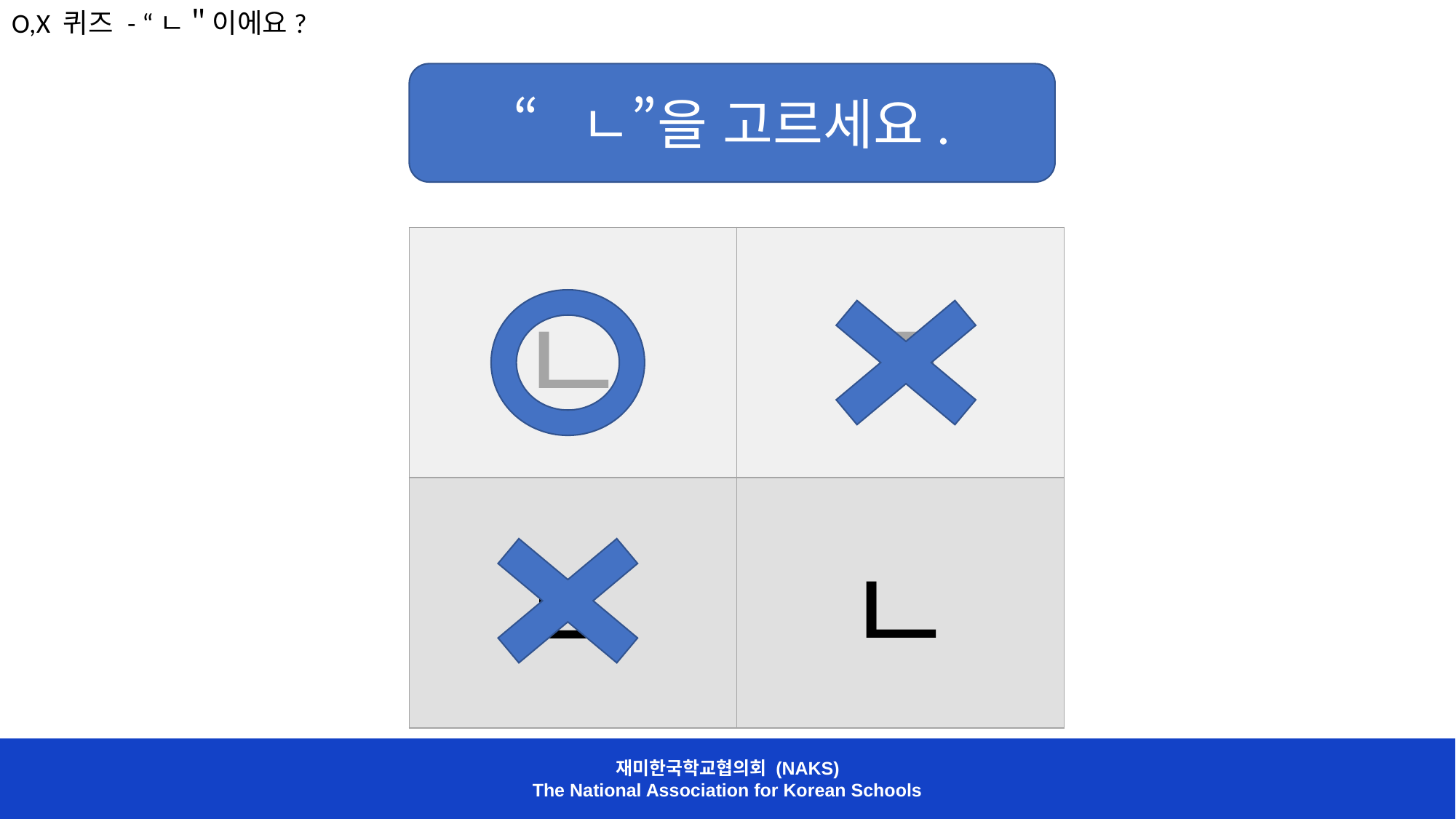

O,X 퀴즈 - “ㄴ＂이에요?
“ㄴ”을 고르세요.
| ㄴ | ㄱ |
| --- | --- |
| ㄷ | ㄴ |

재미한국학교협의회 (NAKS)
The National Association for Korean Schools